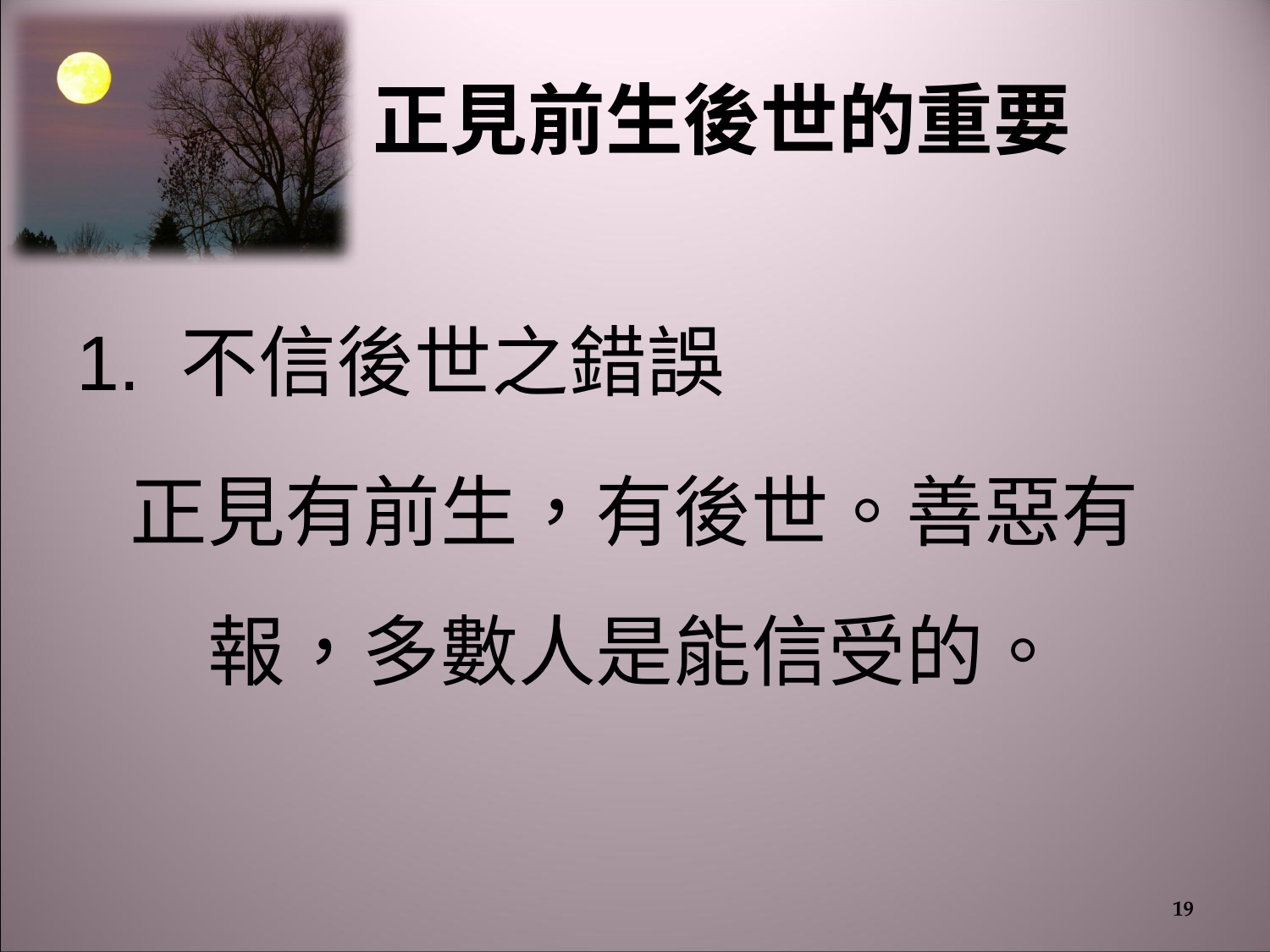

# 正見前生後世的重要
1. 不信後世之錯誤
正見有前生，有後世。善惡有報，多數人是能信受的。
19